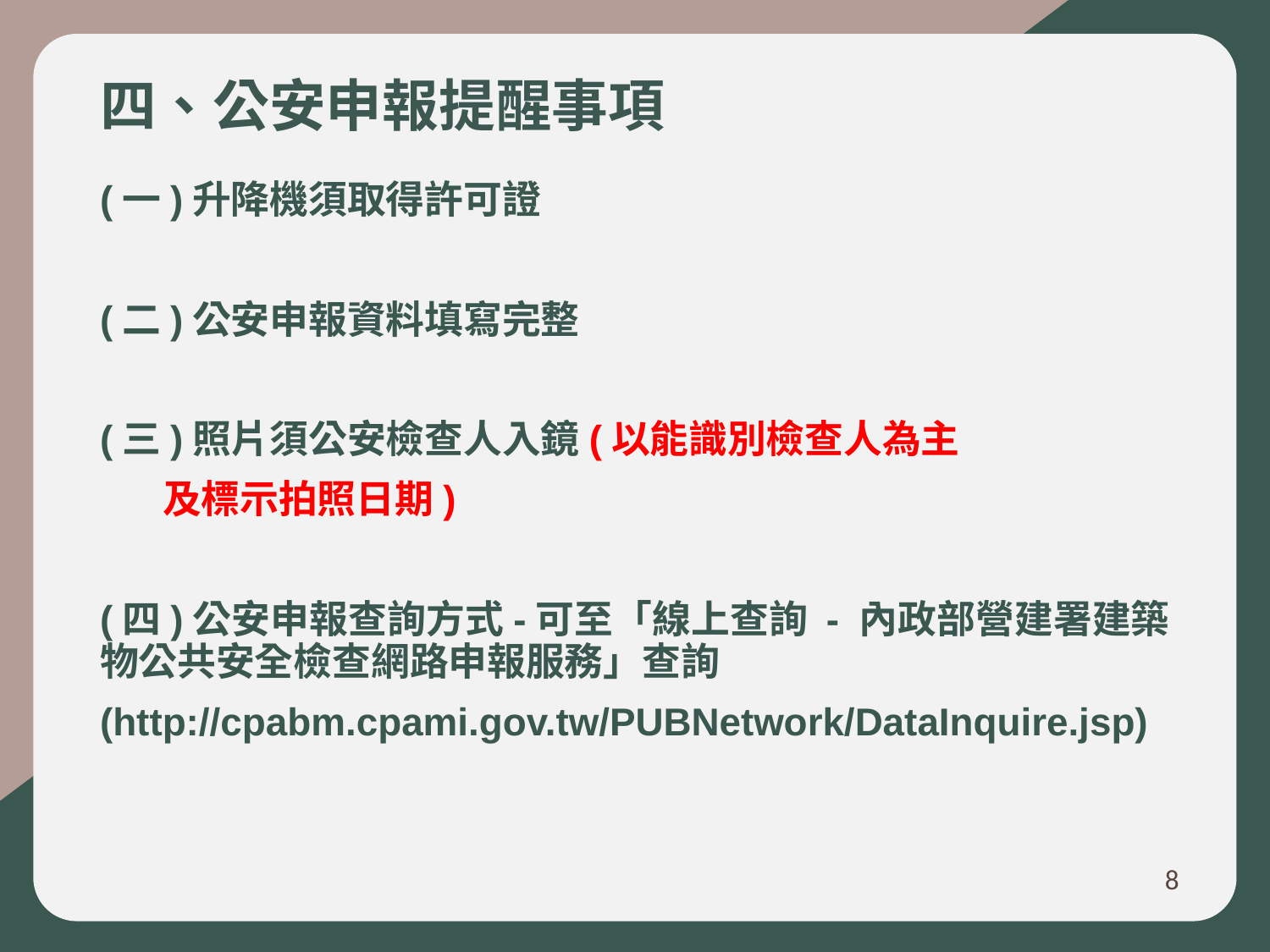

# 四、公安申報提醒事項
(一)升降機須取得許可證

(二)公安申報資料填寫完整

(三)照片須公安檢查人入鏡(以能識別檢查人為主
      及標示拍照日期)

(四)公安申報查詢方式-可至「線上查詢 - 內政部營建署建築物公共安全檢查網路申報服務」查詢
(http://cpabm.cpami.gov.tw/PUBNetwork/DataInquire.jsp)

8